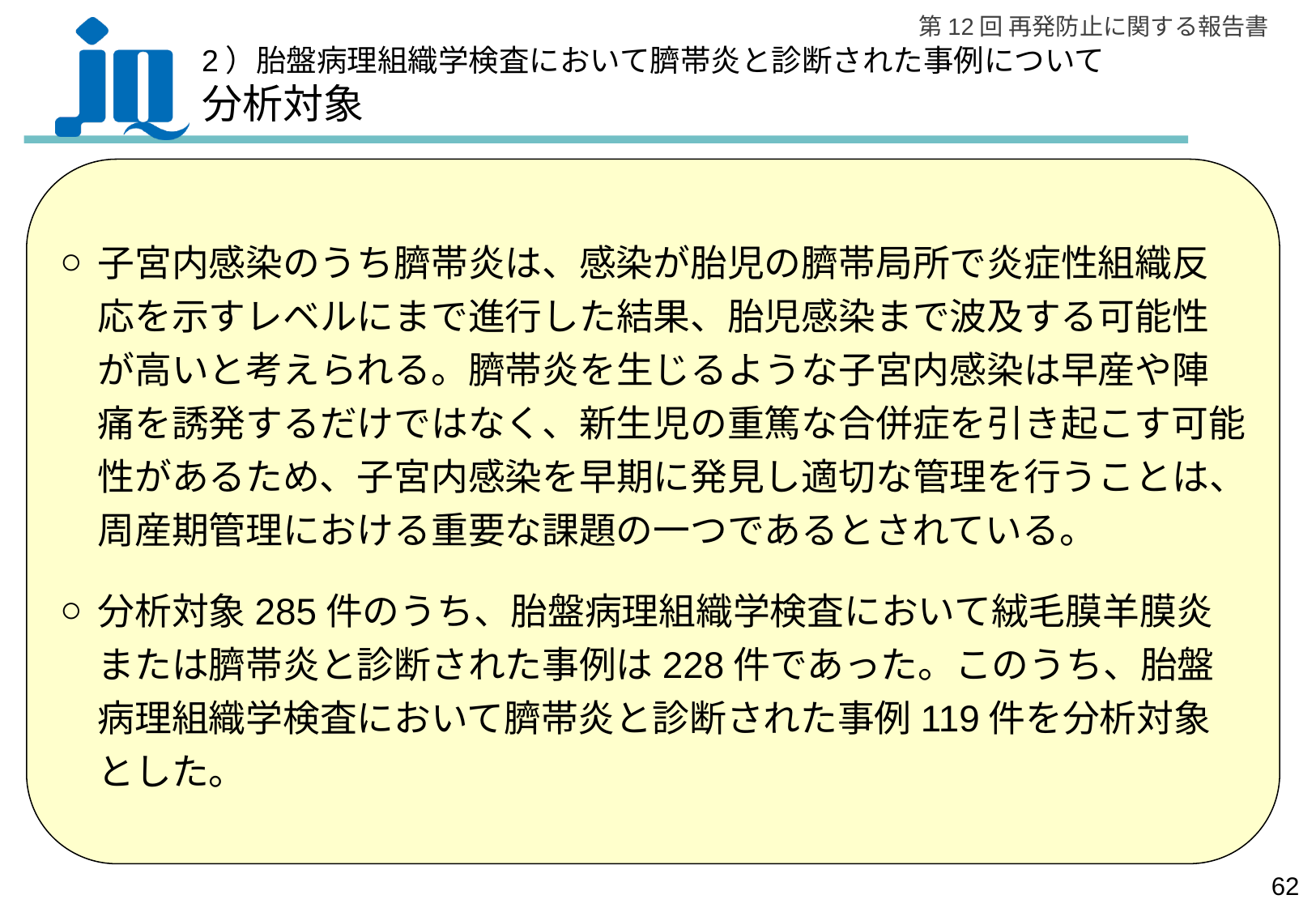

# 2）胎盤病理組織学検査において臍帯炎と診断された事例について 分析対象
子宮内感染のうち臍帯炎は、感染が胎児の臍帯局所で炎症性組織反応を示すレベルにまで進行した結果、胎児感染まで波及する可能性が高いと考えられる。臍帯炎を生じるような子宮内感染は早産や陣痛を誘発するだけではなく、新生児の重篤な合併症を引き起こす可能性があるため、子宮内感染を早期に発見し適切な管理を行うことは、周産期管理における重要な課題の一つであるとされている。
分析対象285件のうち、胎盤病理組織学検査において絨毛膜羊膜炎または臍帯炎と診断された事例は228件であった。このうち、胎盤病理組織学検査において臍帯炎と診断された事例119件を分析対象とした。
62